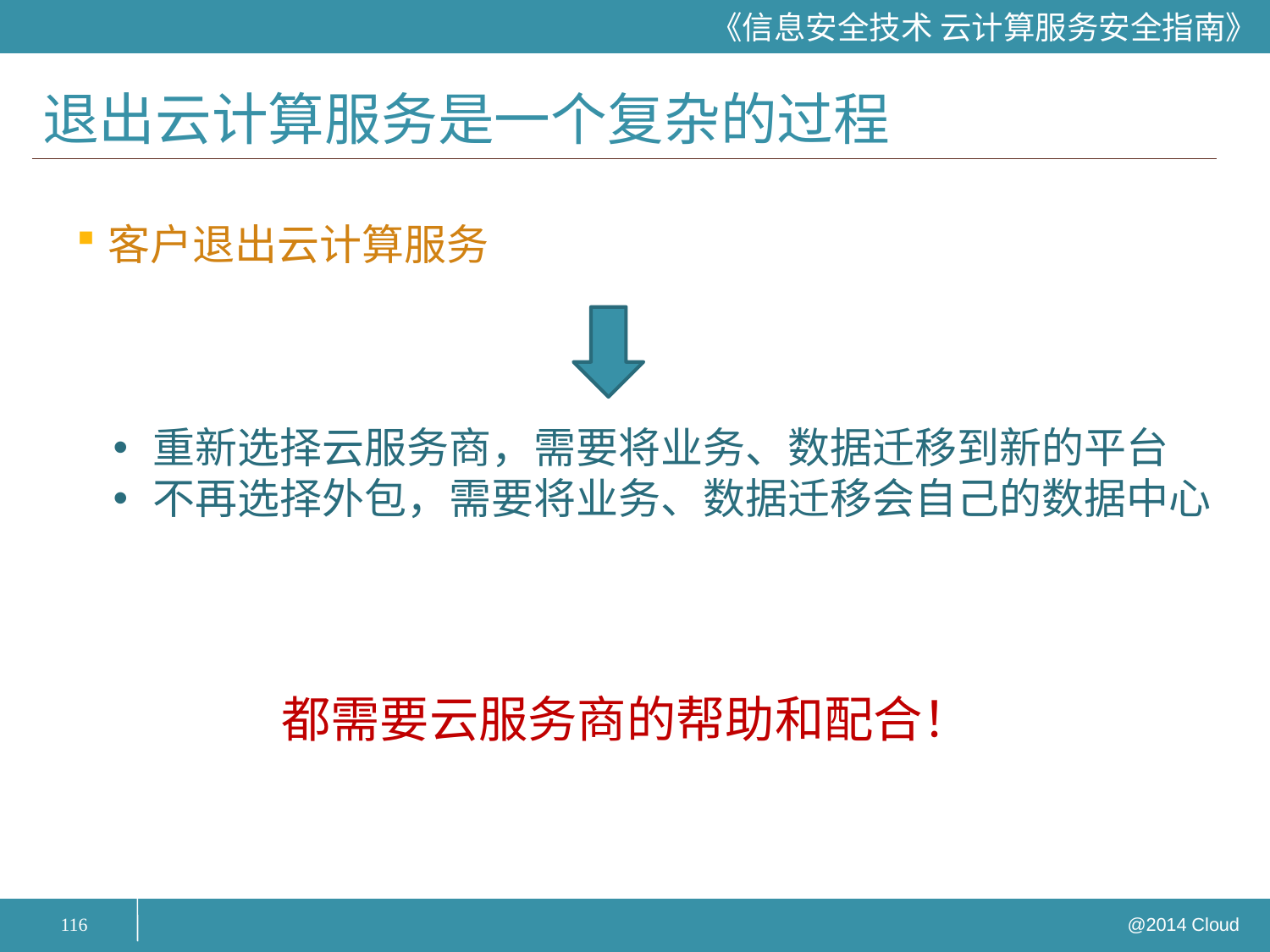

# 退出云计算服务是一个复杂的过程
客户退出云计算服务

重新选择云服务商，需要将业务、数据迁移到新的平台
不再选择外包，需要将业务、数据迁移会自己的数据中心
都需要云服务商的帮助和配合！
116